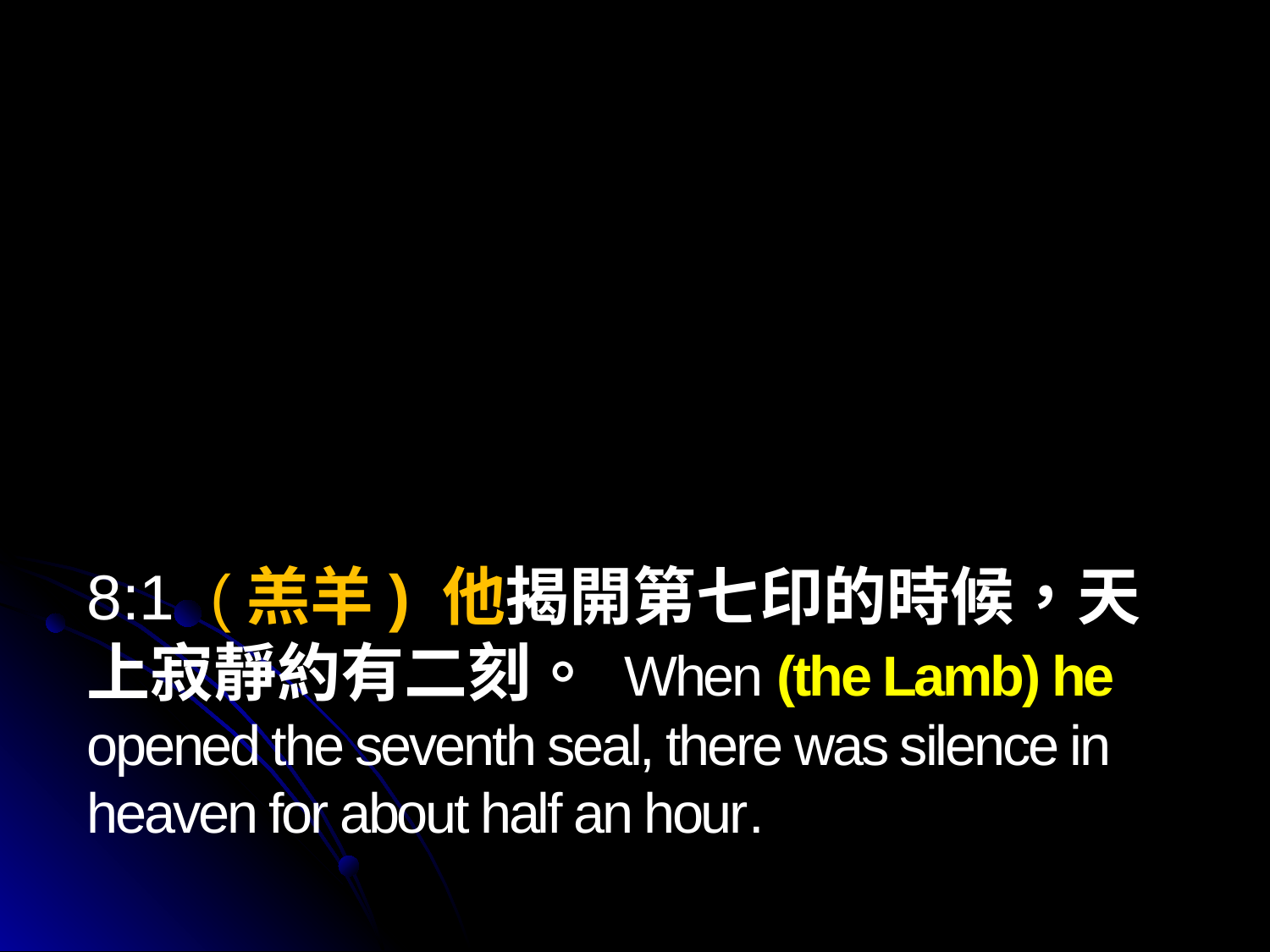

8:1  (羔羊) 他揭開第七印的時候，天上寂靜約有二刻。 When (the Lamb) he opened the seventh seal, there was silence in heaven for about half an hour.